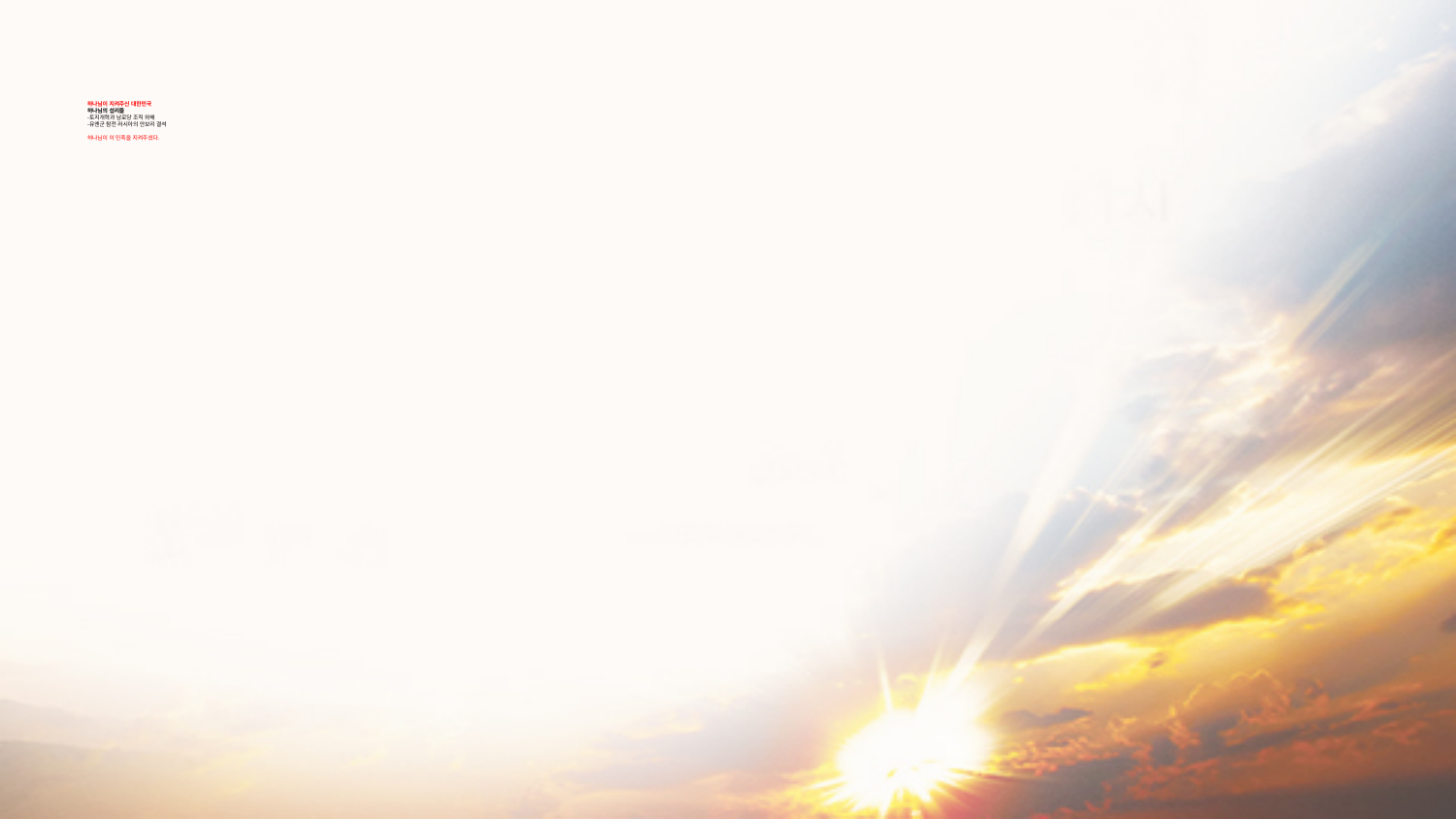

# 하나님이 지켜주신 대한민국
하나님의 섭리들
-토지개혁과 남로당 조직 와해
-유엔군 참전 러시아의 안보리 결석
하나님이 이 민족을 지켜주셨다.